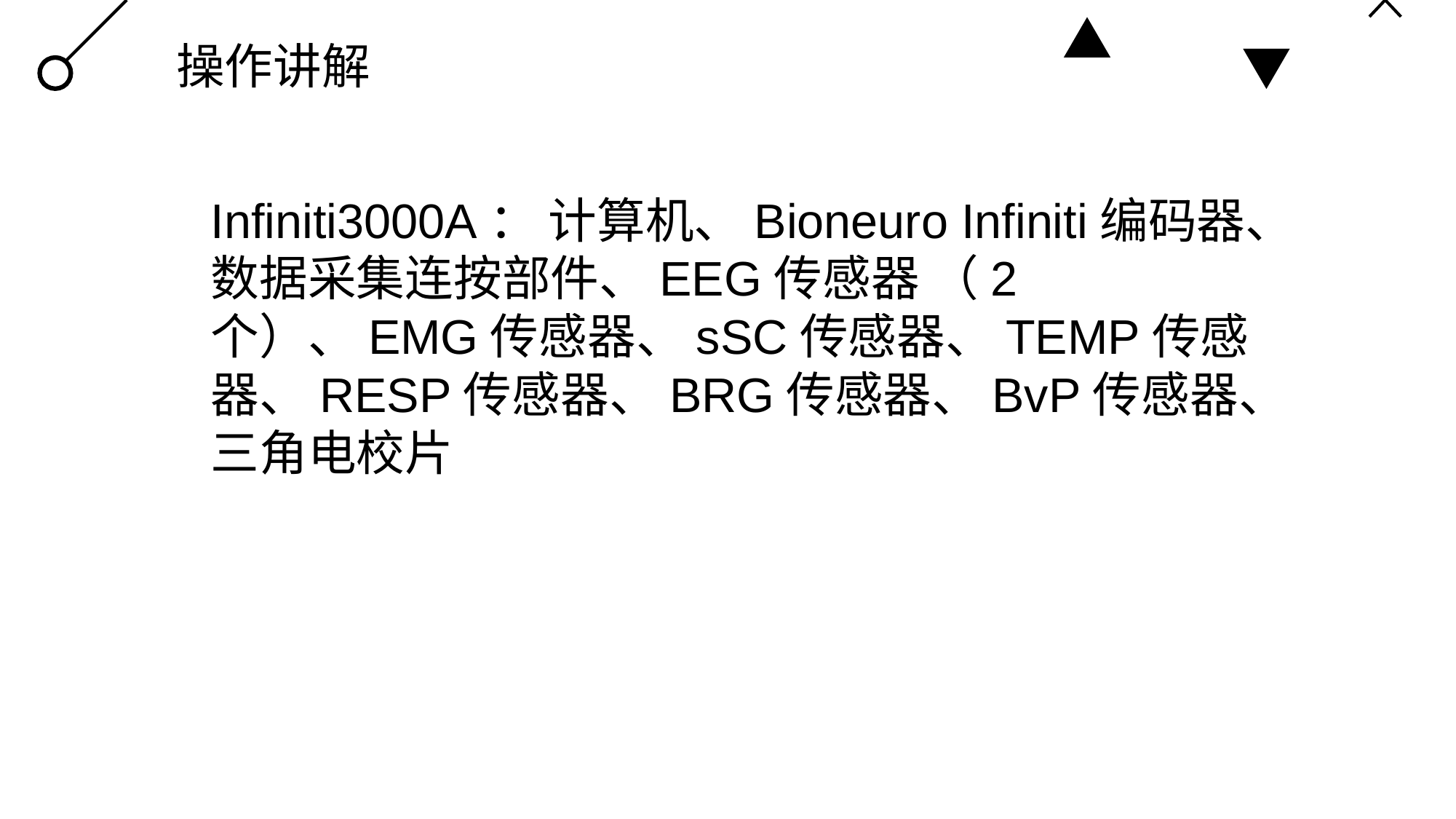

# 操作讲解
Infiniti3000A： 计算机、Bioneuro Infiniti编码器、数据采集连按部件、EEG传感器 （2个）、EMG传感器、sSC传感器、TEMP传感器、RESP传感器、BRG传感器、BvP传感器、三角电校片